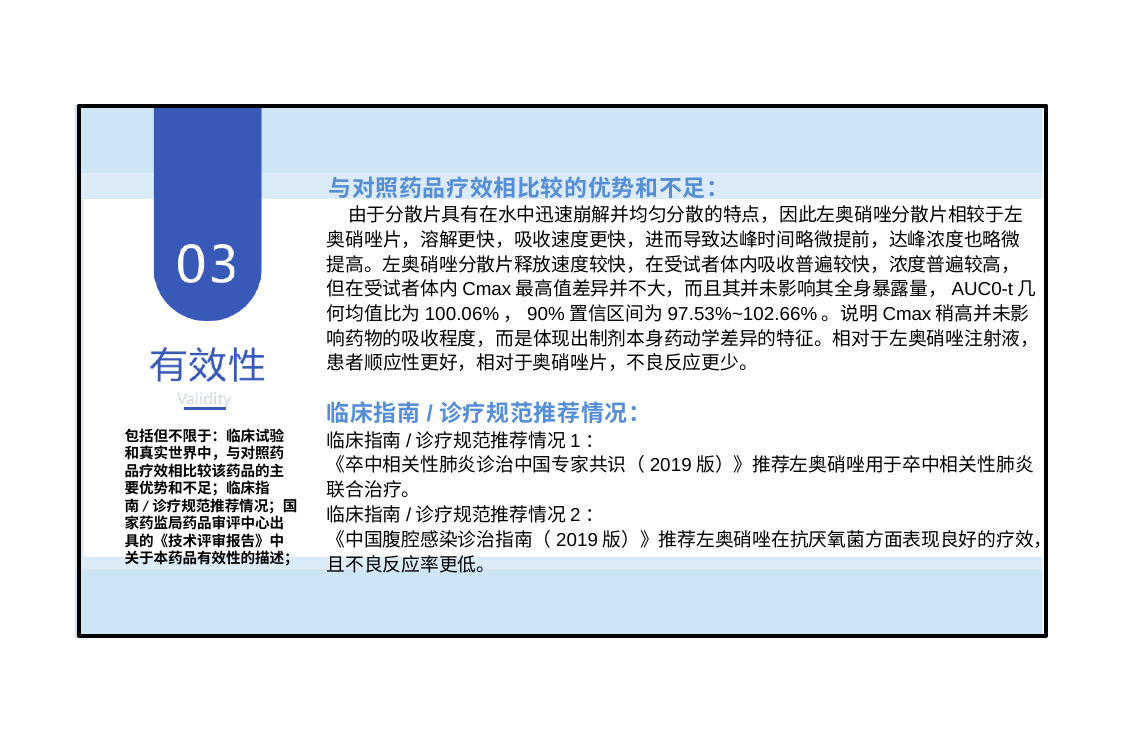

与对照药品疗效相比较的优势和不足：
    由于分散片具有在水中迅速崩解并均匀分散的特点，因此左奥硝唑分散片相较于左奥硝唑片，溶解更快，吸收速度更快，进而导致达峰时间略微提前，达峰浓度也略微提高。左奥硝唑分散片释放速度较快，在受试者体内吸收普遍较快，浓度普遍较高，但在受试者体内Cmax最高值差异并不大，而且其并未影响其全身暴露量，AUC0-t几何均值比为100.06%，90%置信区间为97.53%~102.66%。说明Cmax稍高并未影响药物的吸收程度，而是体现出制剂本身药动学差异的特征。相对于左奥硝唑注射液，患者顺应性更好，相对于奥硝唑片，不良反应更少。

临床指南/诊疗规范推荐情况：
临床指南/诊疗规范推荐情况1：
《卒中相关性肺炎诊治中国专家共识（2019版）》推荐左奥硝唑用于卒中相关性肺炎联合治疗。
临床指南/诊疗规范推荐情况2：
《中国腹腔感染诊治指南（2019版）》推荐左奥硝唑在抗厌氧菌方面表现良好的疗效，且不良反应率更低。

包括但不限于：临床试验和真实世界中，与对照药品疗效相比较该药品的主要优势和不足；临床指南/诊疗规范推荐情况；国家药监局药品审评中心出具的《技术评审报告》中关于本药品有效性的描述；